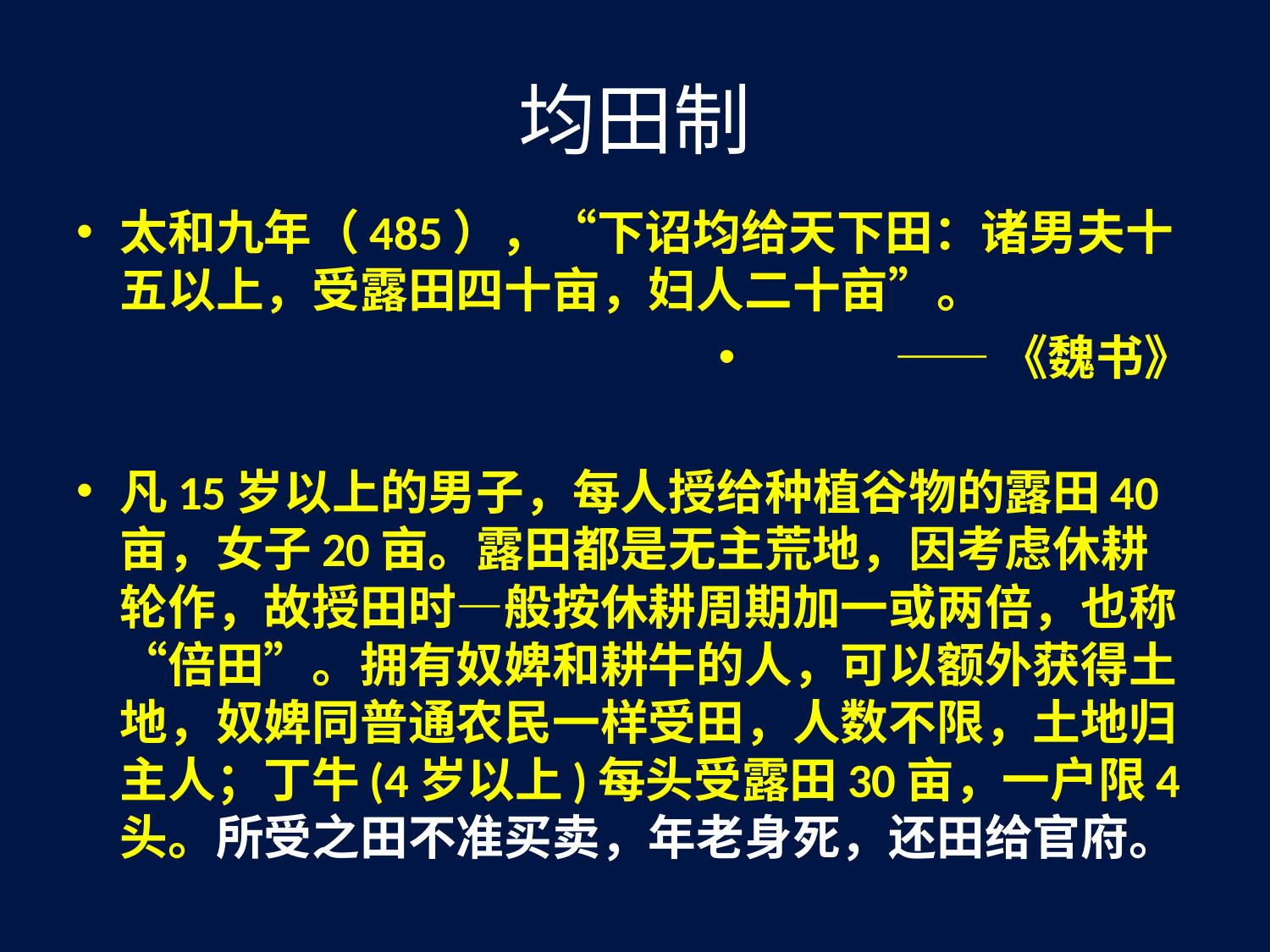

# 均田制
太和九年（485），“下诏均给天下田：诸男夫十五以上，受露田四十亩，妇人二十亩”。
 ——《魏书》

凡15岁以上的男子，每人授给种植谷物的露田40亩，女子20亩。露田都是无主荒地，因考虑休耕轮作，故授田时—般按休耕周期加一或两倍，也称“倍田”。拥有奴婢和耕牛的人，可以额外获得土地，奴婢同普通农民一样受田，人数不限，土地归主人；丁牛(4岁以上)每头受露田30亩，一户限4头。所受之田不准买卖，年老身死，还田给官府。